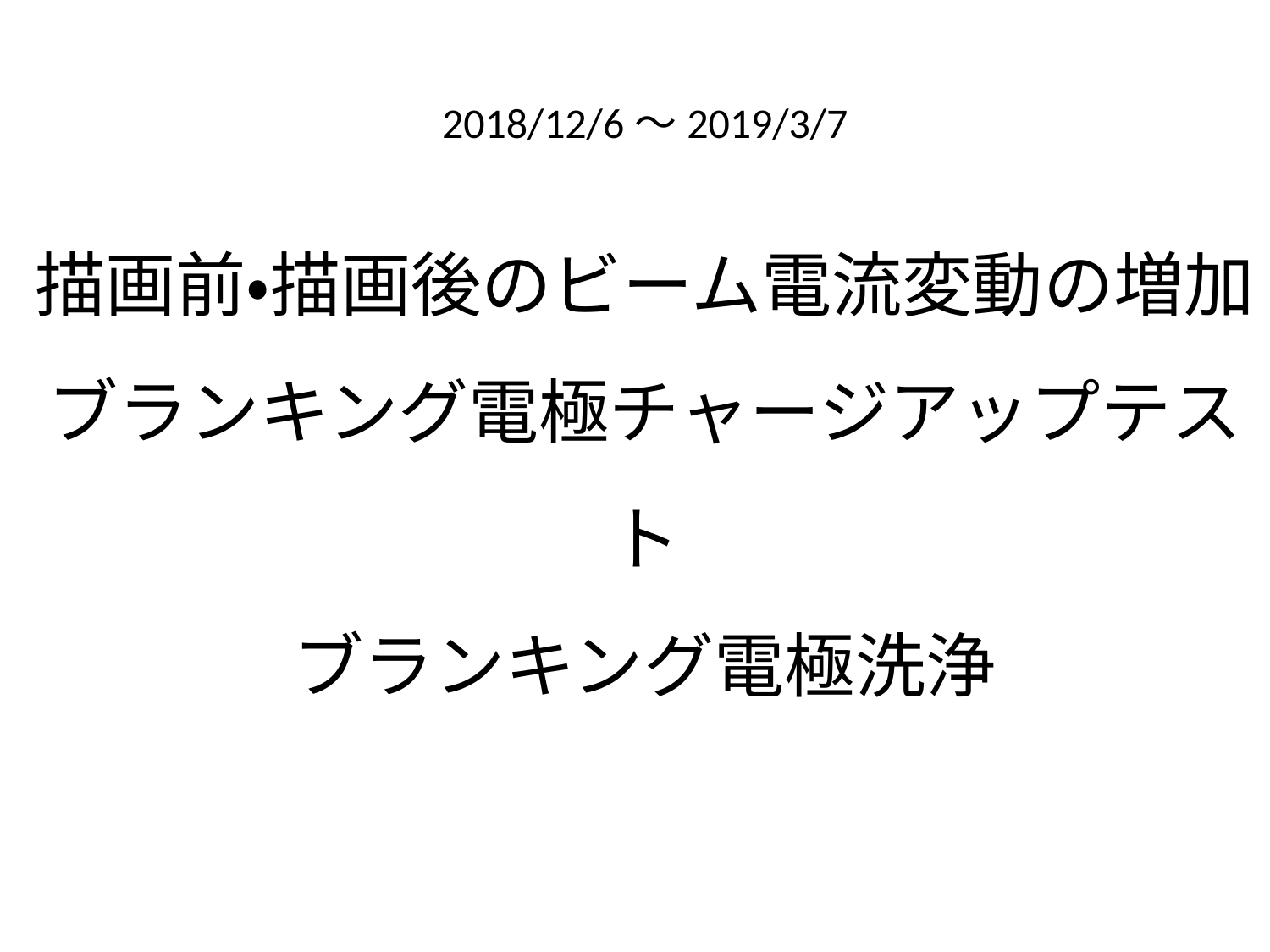

2018/12/6～2019/3/7

描画前・描画後のビーム電流変動の増加
ブランキング電極チャージアップテスト
ブランキング電極洗浄